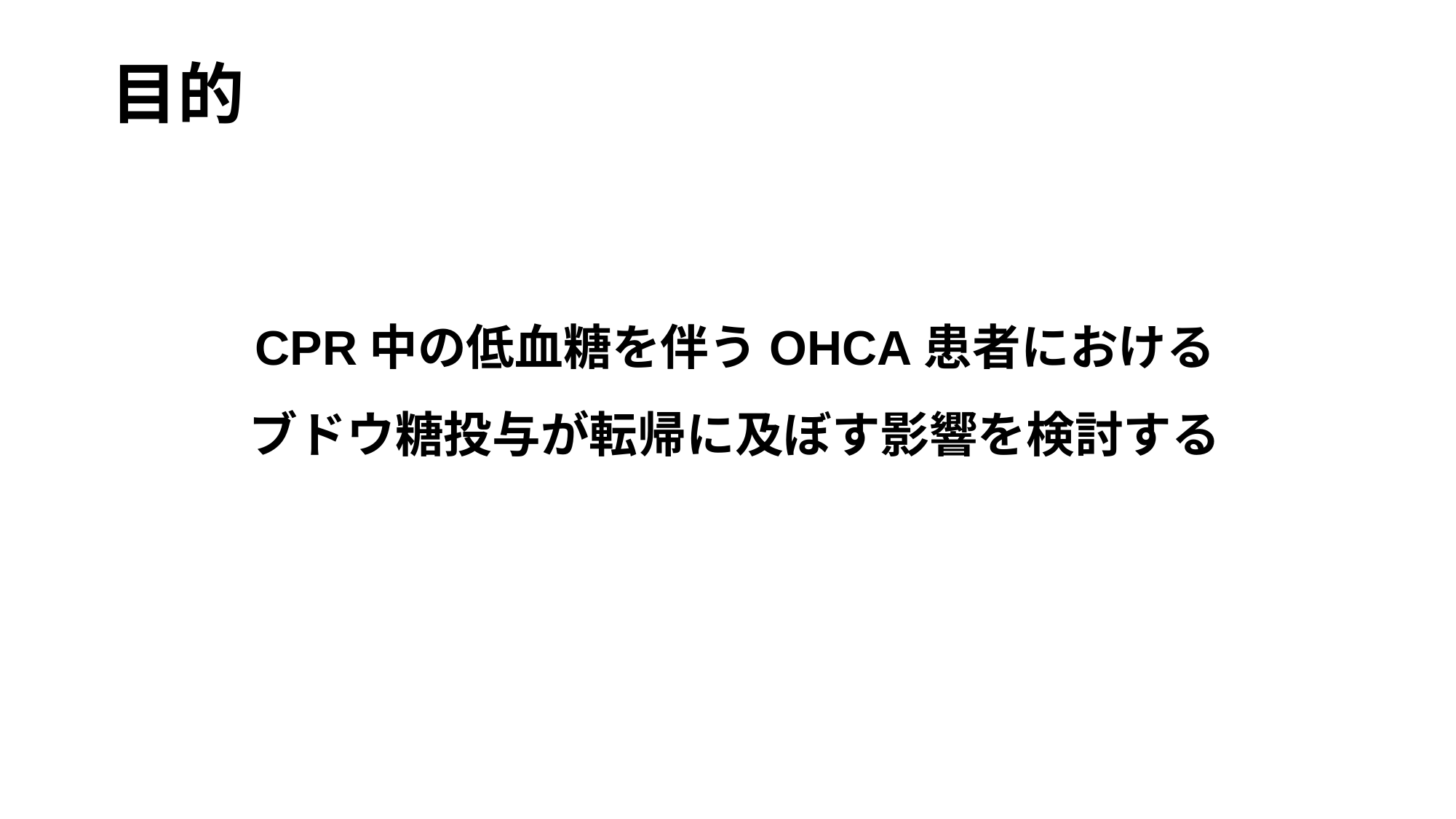

# 目的

CPR中の低血糖を伴うOHCA患者における
ブドウ糖投与が転帰に及ぼす影響を検討する